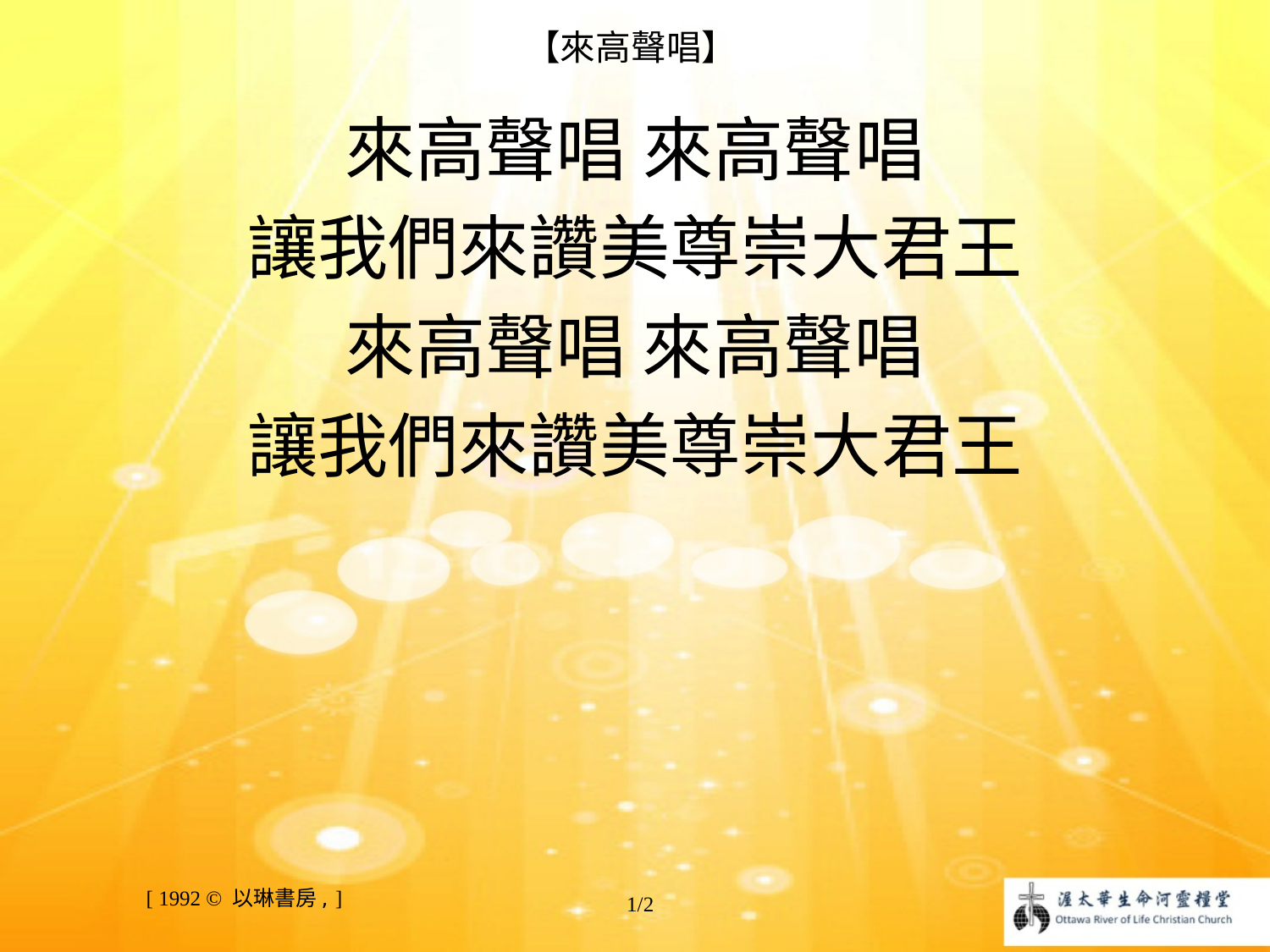

# 【來高聲唱】
來高聲唱 來高聲唱
讓我們來讚美尊崇大君王
來高聲唱 來高聲唱
讓我們來讚美尊崇大君王

[ 1992 © 以琳書房, ]
1/2